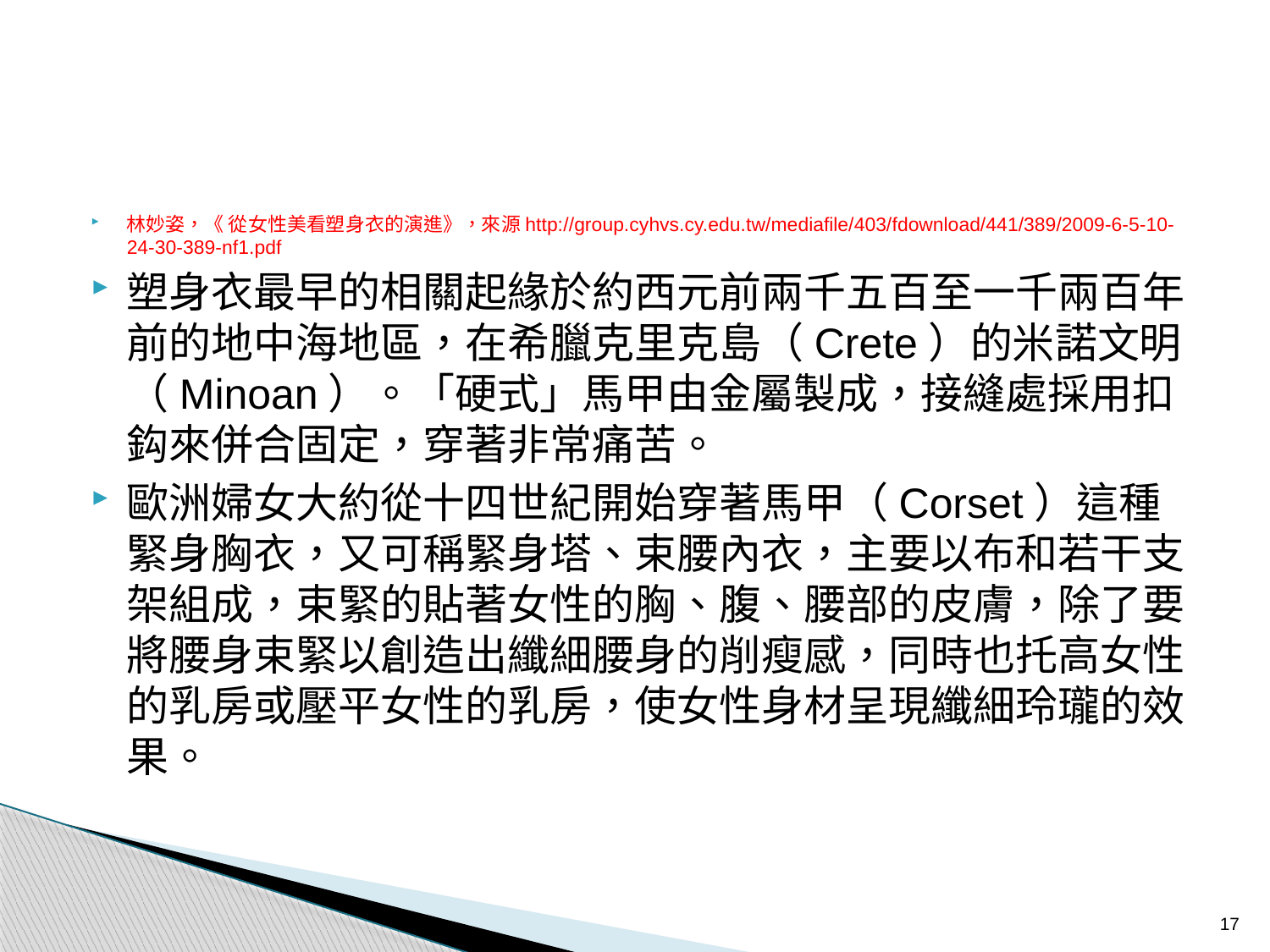

#
林妙姿，《 從女性美看塑身衣的演進》，來源http://group.cyhvs.cy.edu.tw/mediafile/403/fdownload/441/389/2009-6-5-10-24-30-389-nf1.pdf
塑身衣最早的相關起緣於約西元前兩千五百至一千兩百年前的地中海地區，在希臘克里克島（Crete）的米諾文明（Minoan）。「硬式」馬甲由金屬製成，接縫處採用扣鈎來併合固定，穿著非常痛苦。
歐洲婦女大約從十四世紀開始穿著馬甲（Corset）這種緊身胸衣，又可稱緊身塔、束腰內衣，主要以布和若干支架組成，束緊的貼著女性的胸、腹、腰部的皮膚，除了要將腰身束緊以創造出纖細腰身的削瘦感，同時也托高女性的乳房或壓平女性的乳房，使女性身材呈現纖細玲瓏的效果。
17